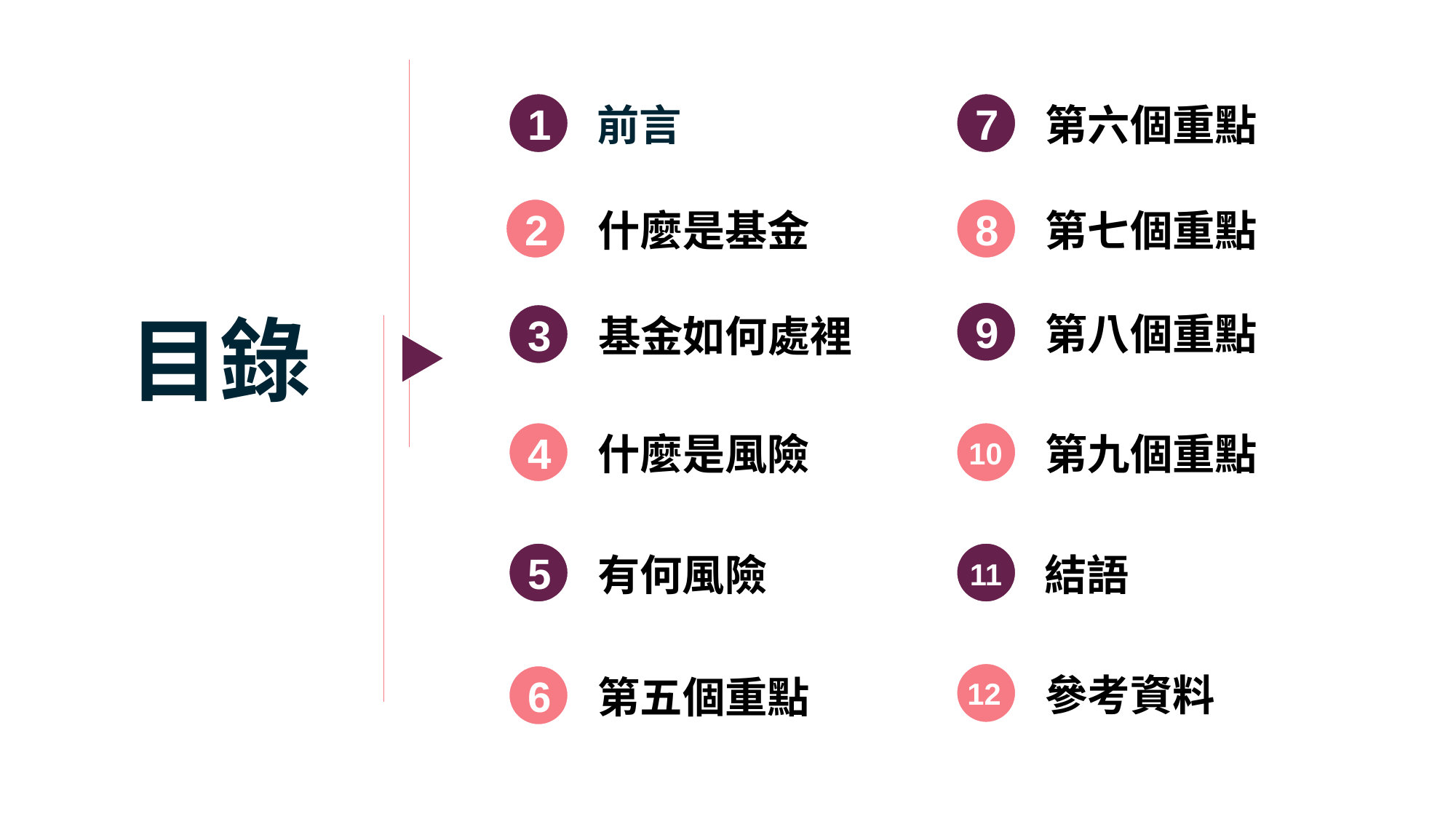

1
前言
7
第六個重點
2
什麼是基金
8
第七個重點
目錄
9
第八個重點
3
基金如何處裡

4
什麼是風險

第九個重點
10
5
有何風險

結語
11

參考資料
6
第五個重點
12